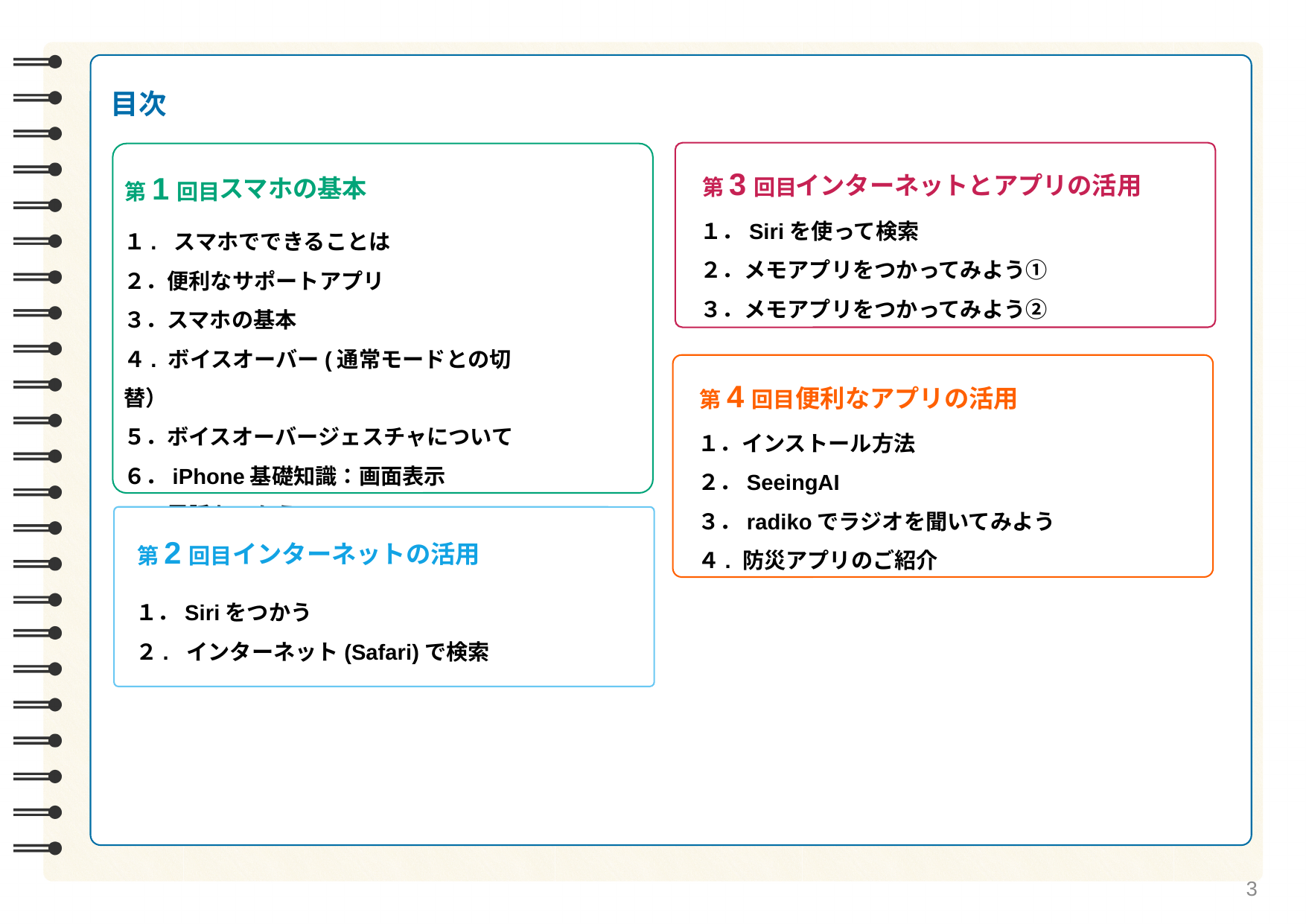

目次

第1回目
スマホの基本
１.  スマホでできることは
２．便利なサポートアプリ
３．スマホの基本
４. ボイスオーバー(通常モードとの切替）
５．ボイスオーバージェスチャについて
６．iPhone基礎知識：画面表示
７．電話をつかう
第3回目
インターネットとアプリの活用
１．Siriを使って検索
２．メモアプリをつかってみよう①
３．メモアプリをつかってみよう②

第4回目
便利なアプリの活用
１．インストール方法
２．SeeingAI
３．radikoでラジオを聞いてみよう
４. 防災アプリのご紹介

第2回目
インターネットの活用
１．Siriをつかう
２.  インターネット(Safari)で検索
3